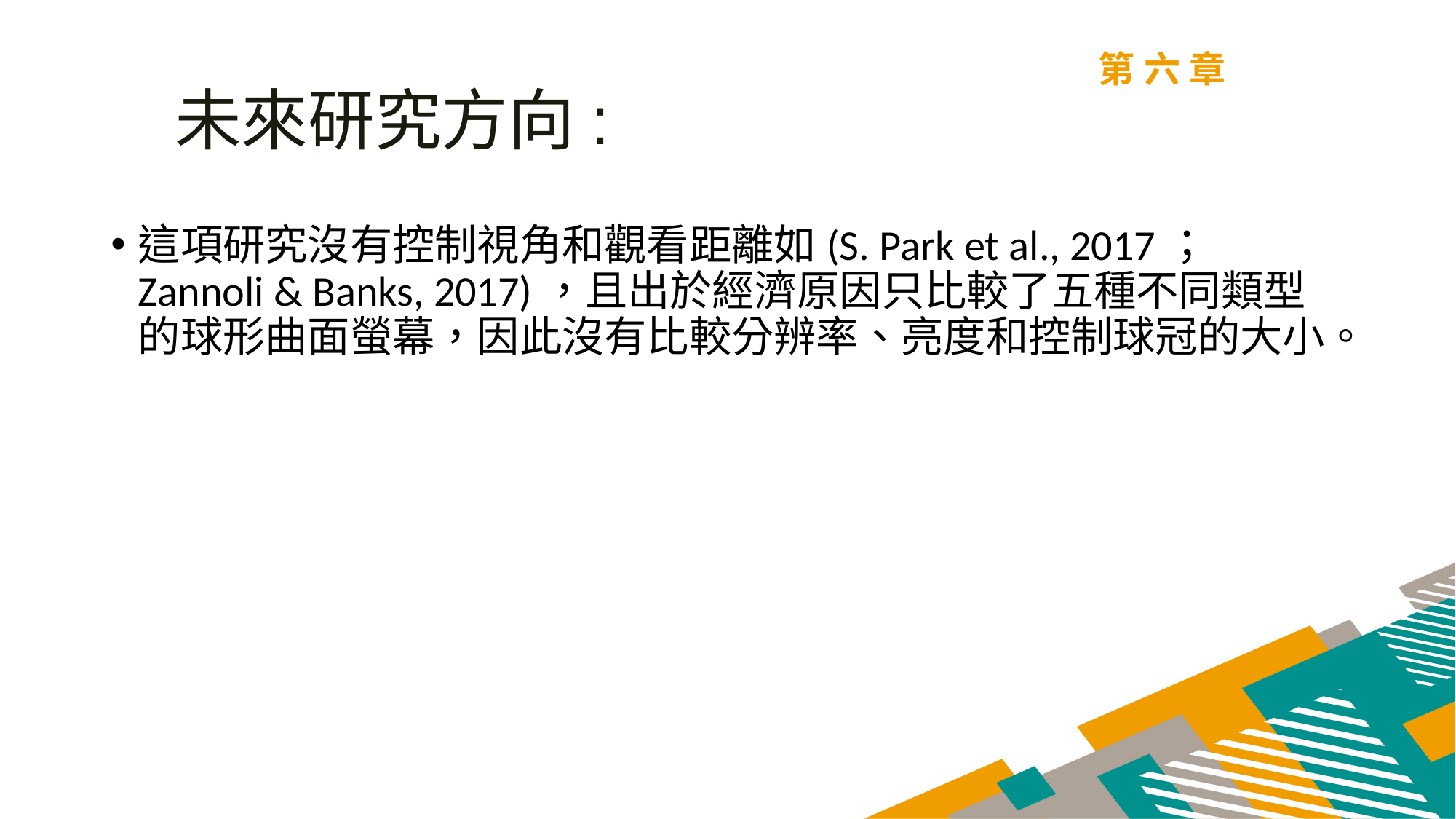

第六章
未來研究方向:
這項研究沒有控制視角和觀看距離如(S. Park et al., 2017；Zannoli & Banks, 2017)，且出於經濟原因只比較了五種不同類型的球形曲面螢幕，因此沒有比較分辨率、亮度和控制球冠的大小。